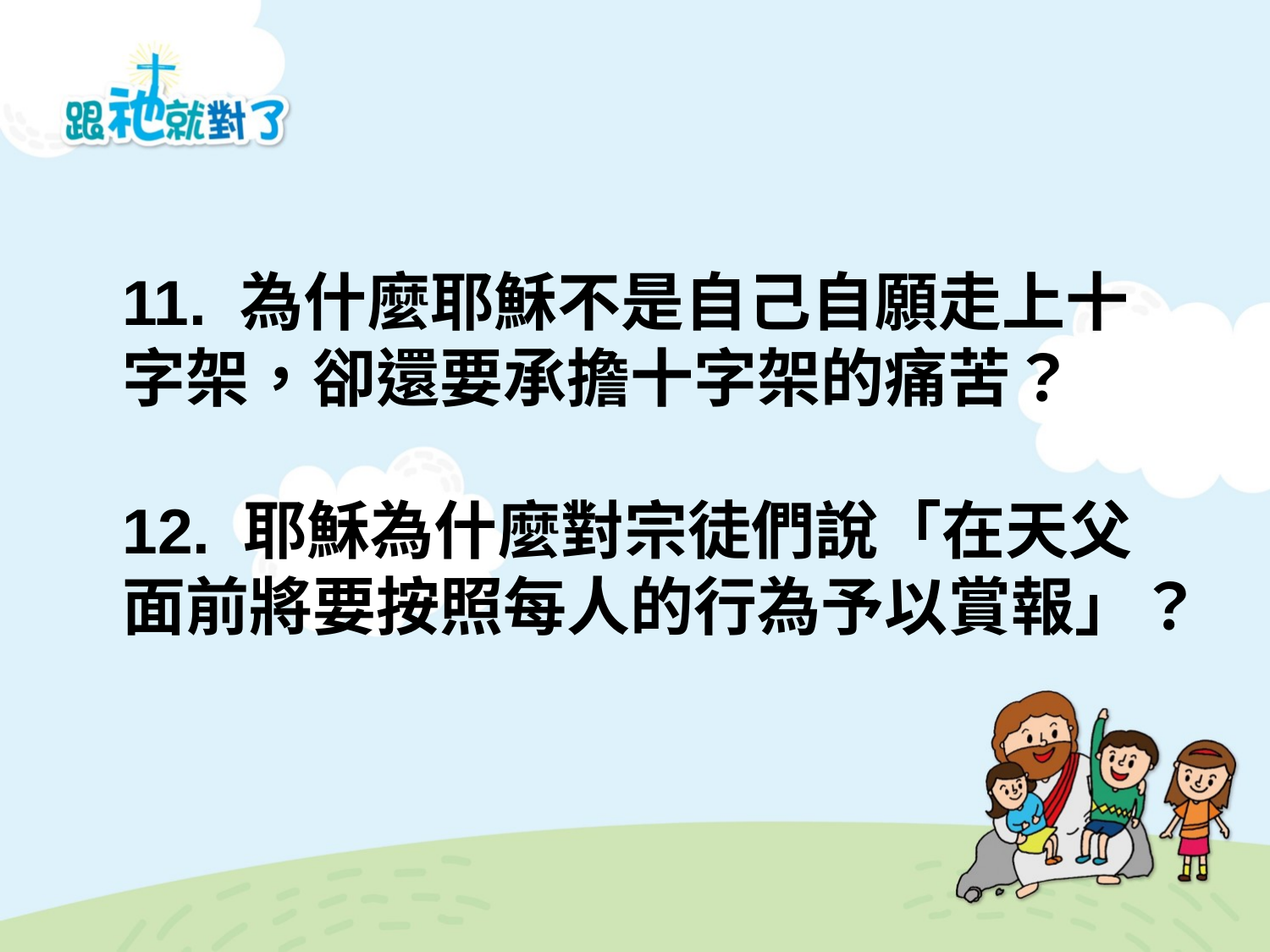

11. 為什麼耶穌不是自己自願走上十字架，卻還要承擔十字架的痛苦？

12. 耶穌為什麼對宗徒們說「在天父面前將要按照每人的行為予以賞報」？